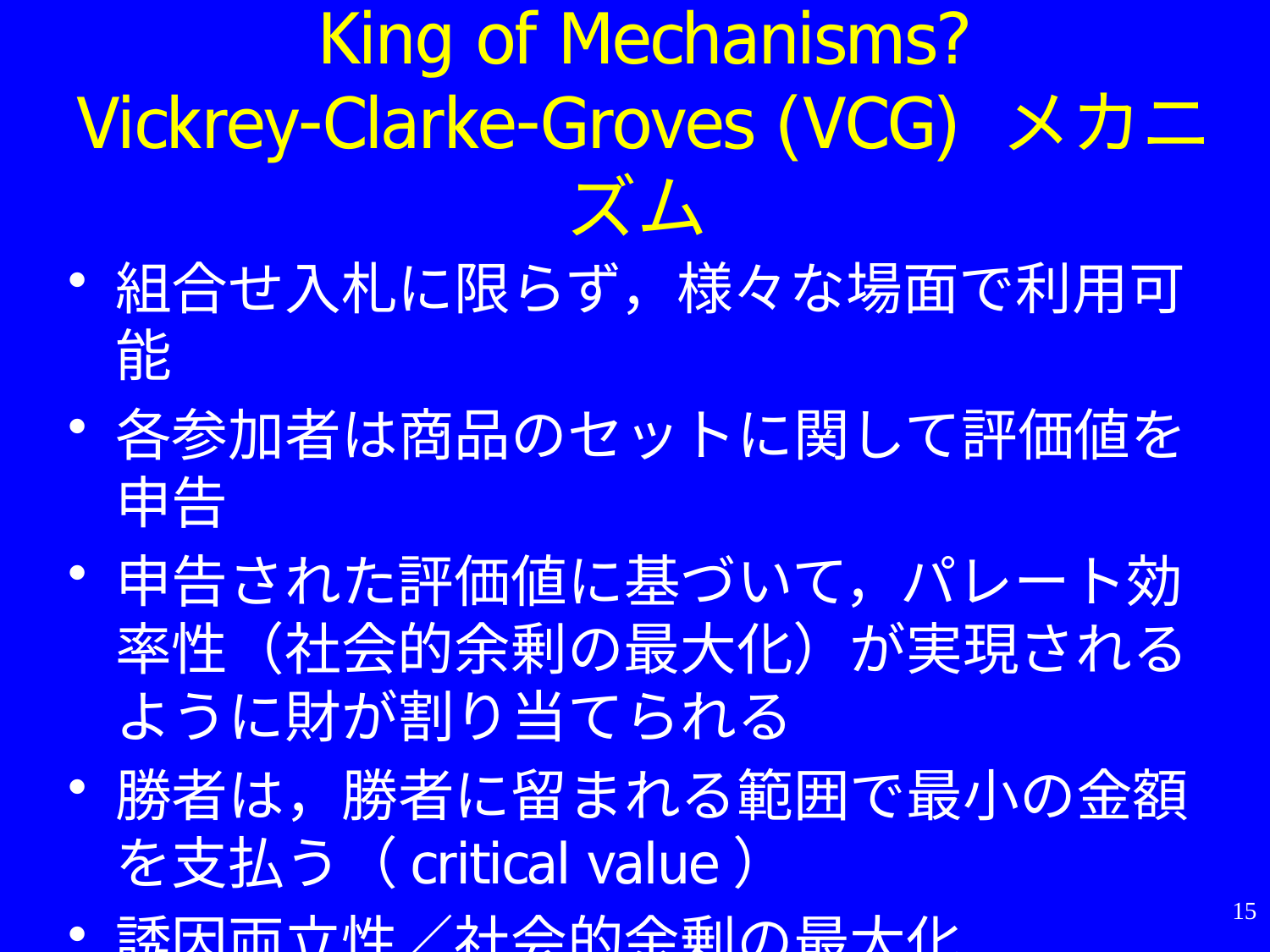

# King of Mechanisms? Vickrey-Clarke-Groves (VCG) メカニズム
組合せ入札に限らず，様々な場面で利用可能
各参加者は商品のセットに関して評価値を申告
申告された評価値に基づいて，パレート効率性（社会的余剰の最大化）が実現されるように財が割り当てられる
勝者は，勝者に留まれる範囲で最小の金額を支払う（critical value）
誘因両立性／社会的余剰の最大化
15